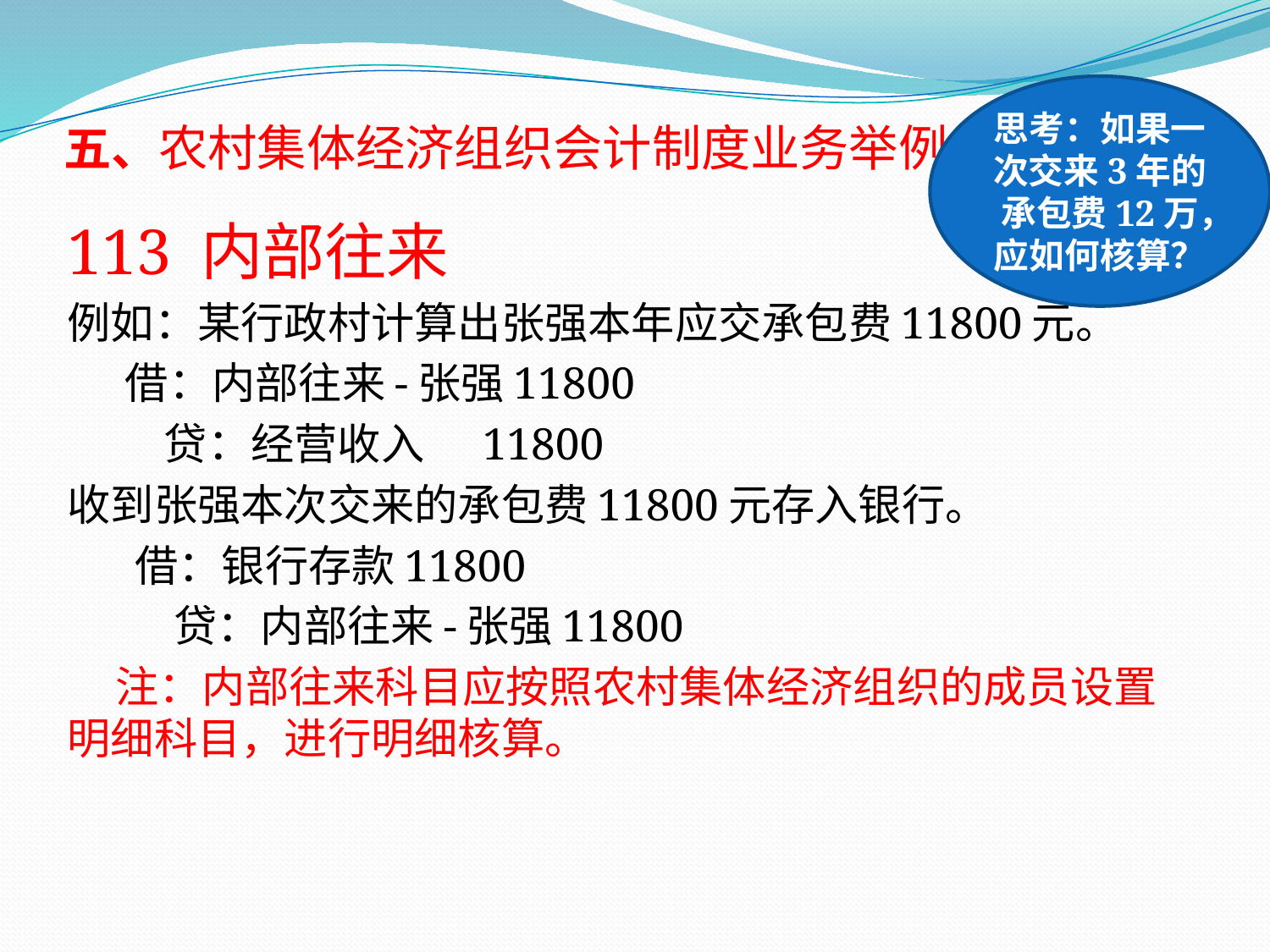

# 五、农村集体经济组织会计制度业务举例
思考：如果一次交来3年的承包费12万，应如何核算？
113 内部往来
例如：某行政村计算出张强本年应交承包费11800元。
     借：内部往来-张强11800
         贷：经营收入     11800
收到张强本次交来的承包费11800元存入银行。
      借：银行存款11800
          贷：内部往来-张强11800
    注：内部往来科目应按照农村集体经济组织的成员设置明细科目，进行明细核算。